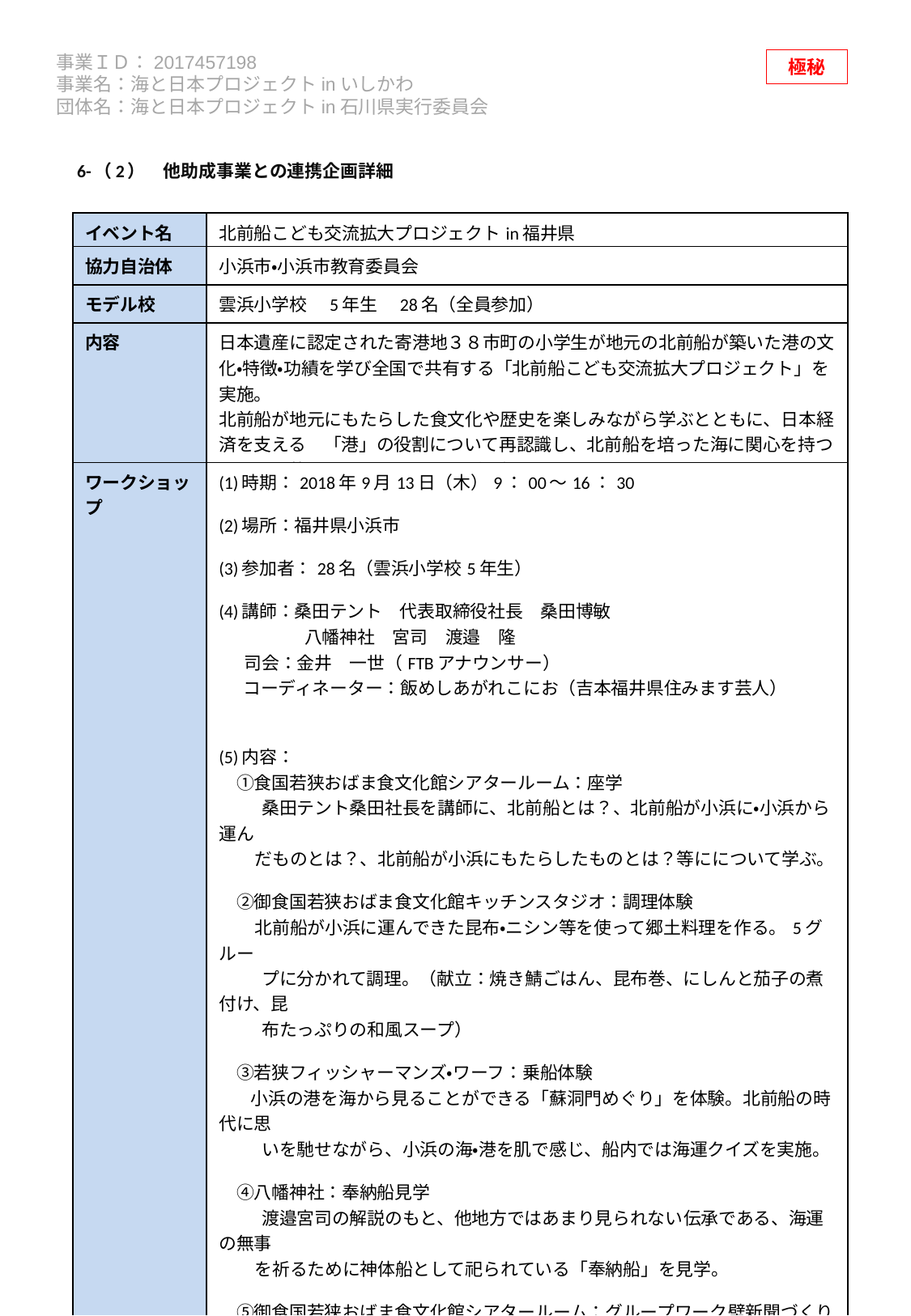

6-（2）　他助成事業との連携企画詳細
| イベント名 | 北前船こども交流拡大プロジェクトin福井県 |
| --- | --- |
| 協力自治体 | 小浜市・小浜市教育委員会 |
| モデル校 | 雲浜小学校　5年生　28名（全員参加） |
| 内容 | 日本遺産に認定された寄港地３８市町の小学生が地元の北前船が築いた港の文化・特徴・功績を学び全国で共有する「北前船こども交流拡大プロジェクト」を実施。 北前船が地元にもたらした食文化や歴史を楽しみながら学ぶとともに、日本経済を支える　「港」の役割について再認識し、北前船を培った海に関心を持つことを目的とし、ワークショップを行った。 |
| ワークショップ | (1)時期：2018年9月13日（木）9：00～16：30 (2)場所：福井県小浜市 (3)参加者：28名（雲浜小学校5年生） (4)講師：桑田テント　代表取締役社長　桑田博敏 　　　　 八幡神社　宮司　渡邉　隆 　 司会：金井　一世（FTBアナウンサー） コーディネーター：飯めしあがれこにお（吉本福井県住みます芸人）　　　 　　 (5)内容： 　①食国若狭おばま食文化館シアタールーム：座学 　　 桑田テント桑田社長を講師に、北前船とは？、北前船が小浜に・小浜から運ん だものとは？、北前船が小浜にもたらしたものとは？等にについて学ぶ。 　②御食国若狭おばま食文化館キッチンスタジオ：調理体験 北前船が小浜に運んできた昆布・ニシン等を使って郷土料理を作る。5グルー 　　 プに分かれて調理。（献立：焼き鯖ごはん、昆布巻、にしんと茄子の煮付け、昆 　　 布たっぷりの和風スープ） 　③若狭フィッシャーマンズ・ワーフ：乗船体験 小浜の港を海から見ることができる「蘇洞門めぐり」を体験。北前船の時代に思 　　 いを馳せながら、小浜の海・港を肌で感じ、船内では海運クイズを実施。 　④八幡神社：奉納船見学 　　 渡邉宮司の解説のもと、他地方ではあまり見られない伝承である、海運の無事 を祈るために神体船として祀られている「奉納船」を見学。 　⑤御食国若狭おばま食文化館シアタールーム：グループワーク壁新聞づくり 　　 今日一日調べた事を４グループでまとめ作業を行い、壁新聞を作成する。その 　　 後各グループで発表会を行った。講評は桑田社長。 |
| 取材 | ・福井テレビ「プライムニュース」　9月13日（木）　18：00～放送 ・福井テレビ「おかえりなさ～い」内「海と日本プロジェクトinふくい」 　　　　　　　9月26日（水）17:00～放送 ・福井新聞　9月14日（金）付 掲載 ・中日新聞　9月19日（水）付 掲載 |